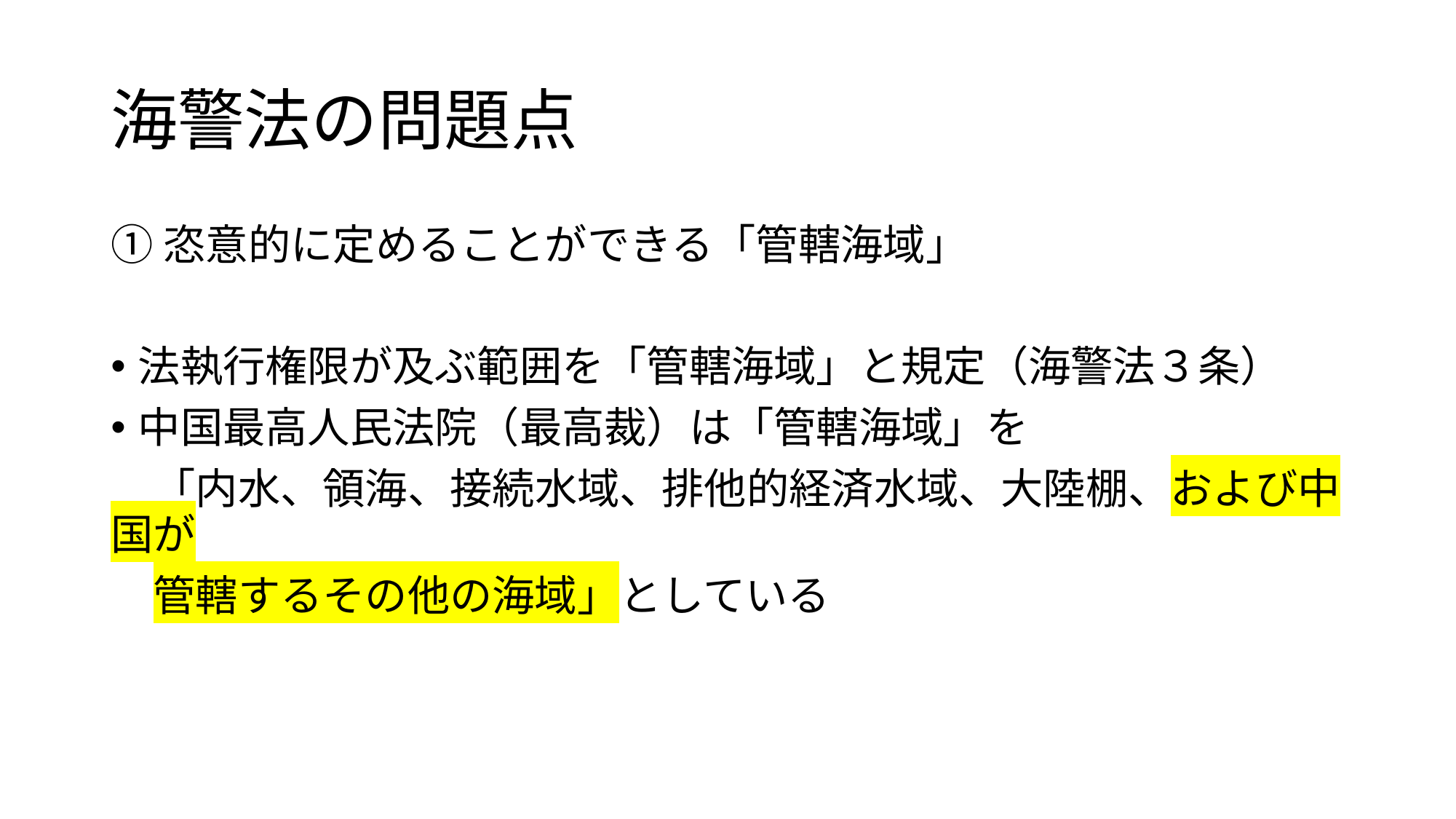

# 海警法の問題点
①恣意的に定めることができる「管轄海域」

法執行権限が及ぶ範囲を「管轄海域」と規定（海警法３条）
中国最高人民法院（最高裁）は「管轄海域」を
　「内水、領海、接続水域、排他的経済水域、大陸棚、および中国が
　管轄するその他の海域」としている